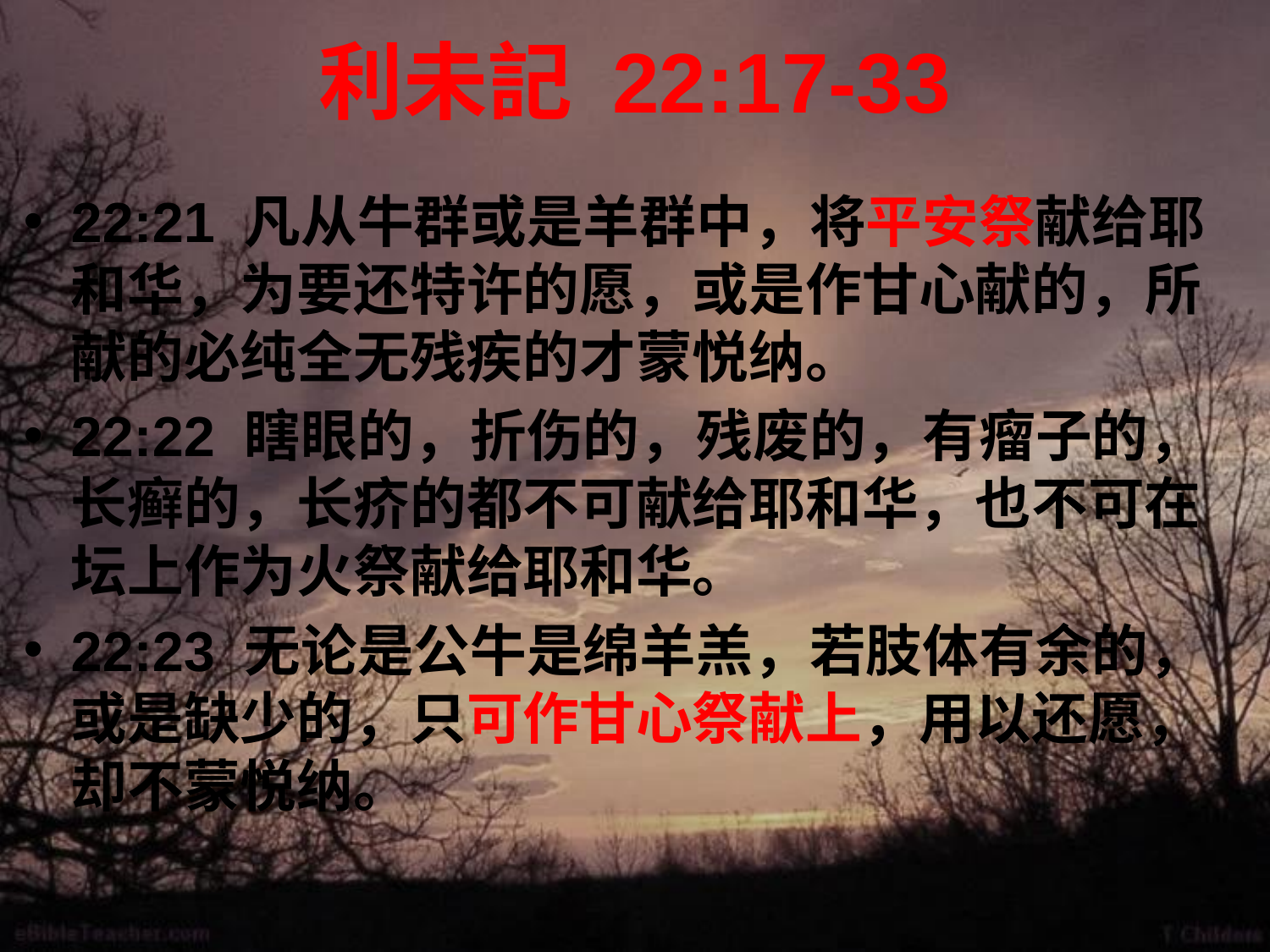

# 利未記 22:17-33
22:21 凡从牛群或是羊群中，将平安祭献给耶和华，为要还特许的愿，或是作甘心献的，所献的必纯全无残疾的才蒙悦纳。
22:22 瞎眼的，折伤的，残废的，有瘤子的，长癣的，长疥的都不可献给耶和华，也不可在坛上作为火祭献给耶和华。
22:23 无论是公牛是绵羊羔，若肢体有余的，或是缺少的，只可作甘心祭献上，用以还愿，却不蒙悦纳。